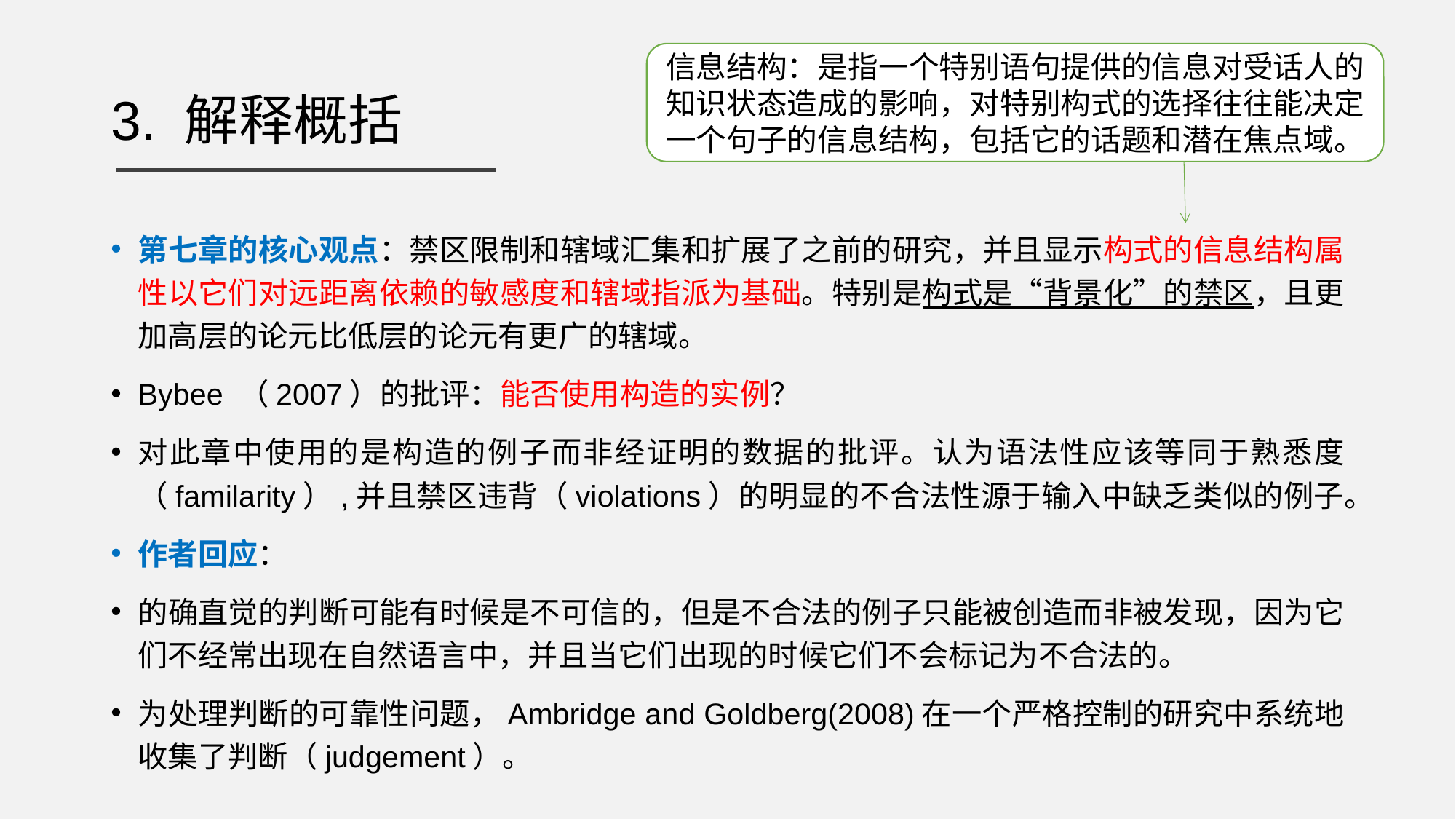

# 3. 解释概括
信息结构：是指一个特别语句提供的信息对受话人的知识状态造成的影响，对特别构式的选择往往能决定一个句子的信息结构，包括它的话题和潜在焦点域。
第七章的核心观点：禁区限制和辖域汇集和扩展了之前的研究，并且显示构式的信息结构属性以它们对远距离依赖的敏感度和辖域指派为基础。特别是构式是“背景化”的禁区，且更加高层的论元比低层的论元有更广的辖域。
Bybee （2007）的批评：能否使用构造的实例？
对此章中使用的是构造的例子而非经证明的数据的批评。认为语法性应该等同于熟悉度（familarity）,并且禁区违背（violations）的明显的不合法性源于输入中缺乏类似的例子。
作者回应：
的确直觉的判断可能有时候是不可信的，但是不合法的例子只能被创造而非被发现，因为它们不经常出现在自然语言中，并且当它们出现的时候它们不会标记为不合法的。
为处理判断的可靠性问题，Ambridge and Goldberg(2008)在一个严格控制的研究中系统地收集了判断（judgement）。